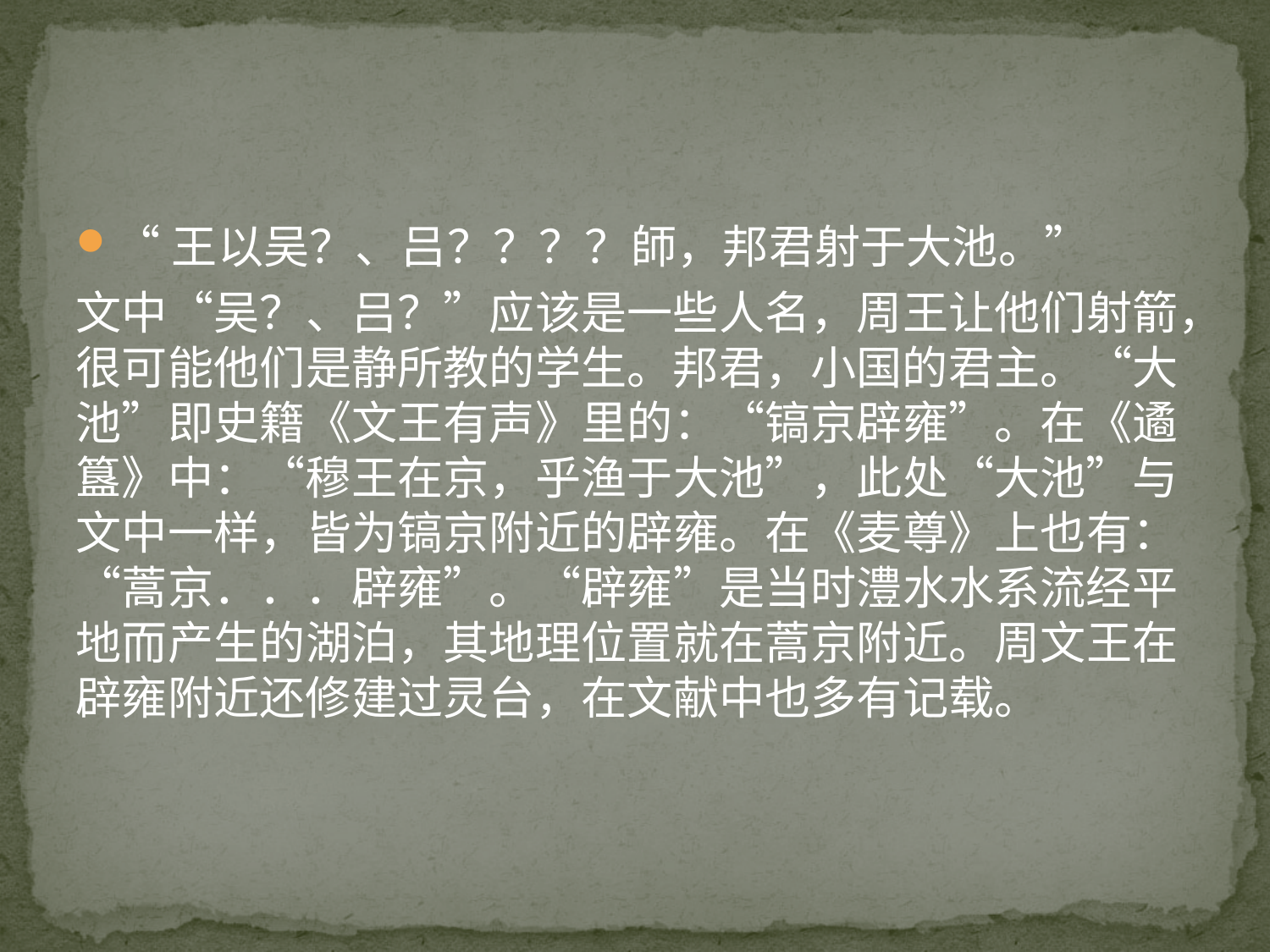

#
“王以吴？、吕？？？？師，邦君射于大池。”
文中“吴？、吕？”应该是一些人名，周王让他们射箭，很可能他们是静所教的学生。邦君，小国的君主。“大池”即史籍《文王有声》里的：“镐京辟雍”。在《遹簋》中：“穆王在京，乎渔于大池”，此处“大池”与文中一样，皆为镐京附近的辟雍。在《麦尊》上也有：“蒿京．．．辟雍”。“辟雍”是当时澧水水系流经平地而产生的湖泊，其地理位置就在蒿京附近。周文王在辟雍附近还修建过灵台，在文献中也多有记载。